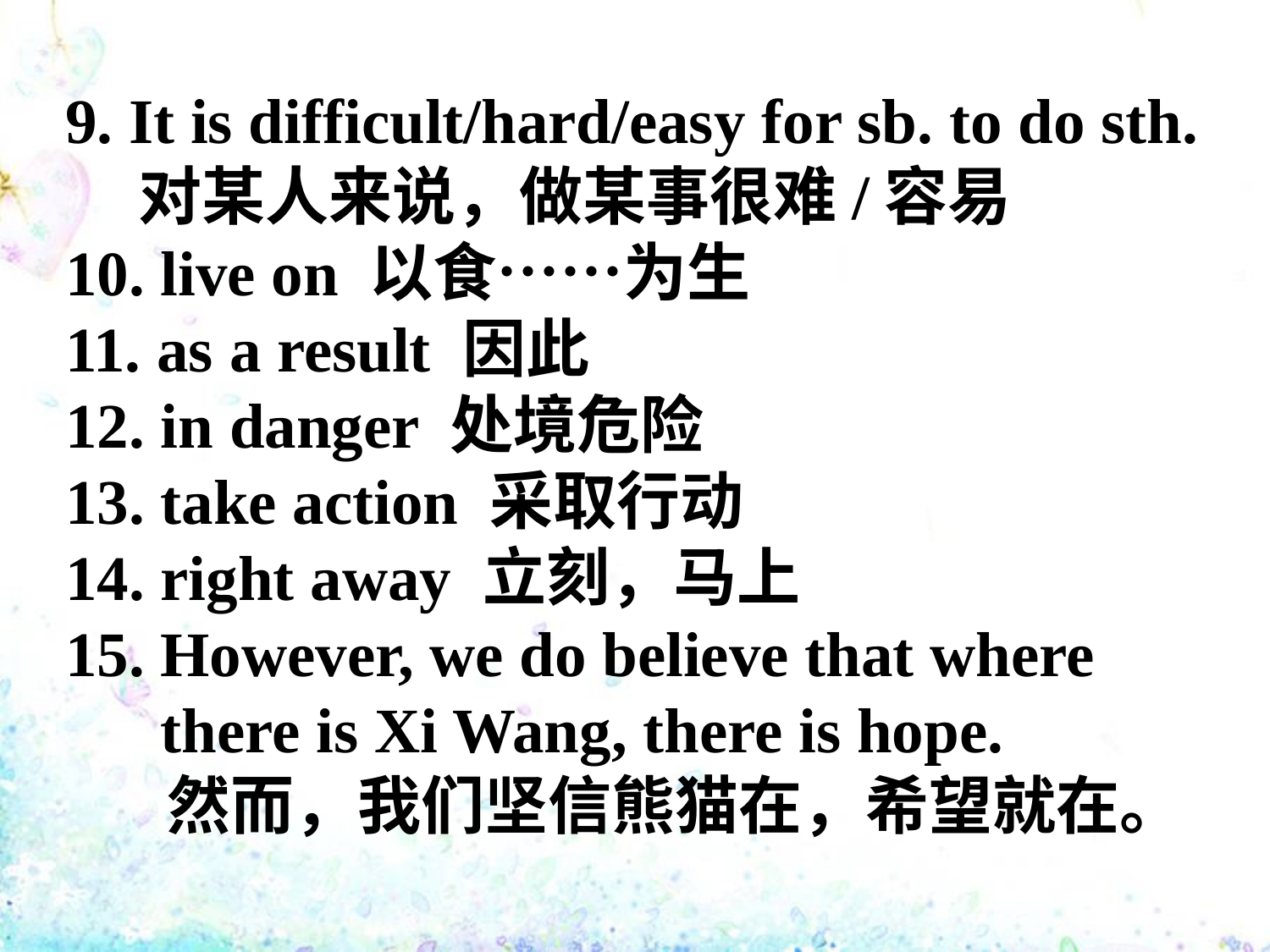

9. It is difficult/hard/easy for sb. to do sth.
    对某人来说，做某事很难/容易
10. live on 以食……为生
11. as a result 因此
12. in danger 处境危险
13. take action 采取行动
14. right away 立刻，马上
15. However, we do believe that where
      there is Xi Wang, there is hope.
      然而，我们坚信熊猫在，希望就在。